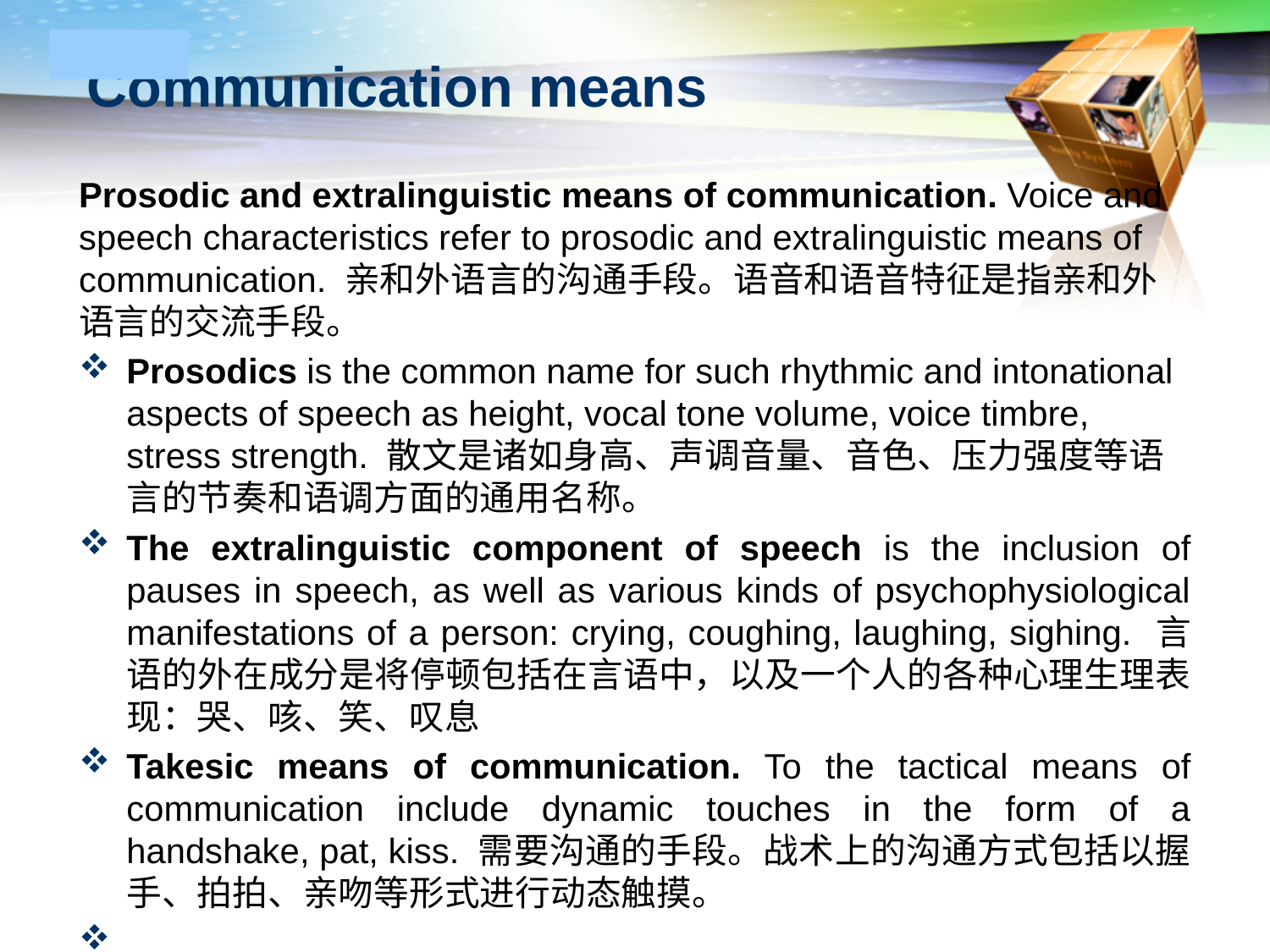

# Communication means

Prosodic and extralinguistic means of communication. Voice and speech characteristics refer to prosodic and extralinguistic means of communication. 亲和外语言的沟通手段。语音和语音特征是指亲和外语言的交流手段。
Prosodics is the common name for such rhythmic and intonational aspects of speech as height, vocal tone volume, voice timbre, stress strength. 散文是诸如身高、声调音量、音色、压力强度等语言的节奏和语调方面的通用名称。
The extralinguistic component of speech is the inclusion of pauses in speech, as well as various kinds of psychophysiological manifestations of a person: crying, coughing, laughing, sighing. 言语的外在成分是将停顿包括在言语中，以及一个人的各种心理生理表现：哭、咳、笑、叹息
Takesic means of communication. To the tactical means of communication include dynamic touches in the form of a handshake, pat, kiss. 需要沟通的手段。战术上的沟通方式包括以握手、拍拍、亲吻等形式进行动态触摸。